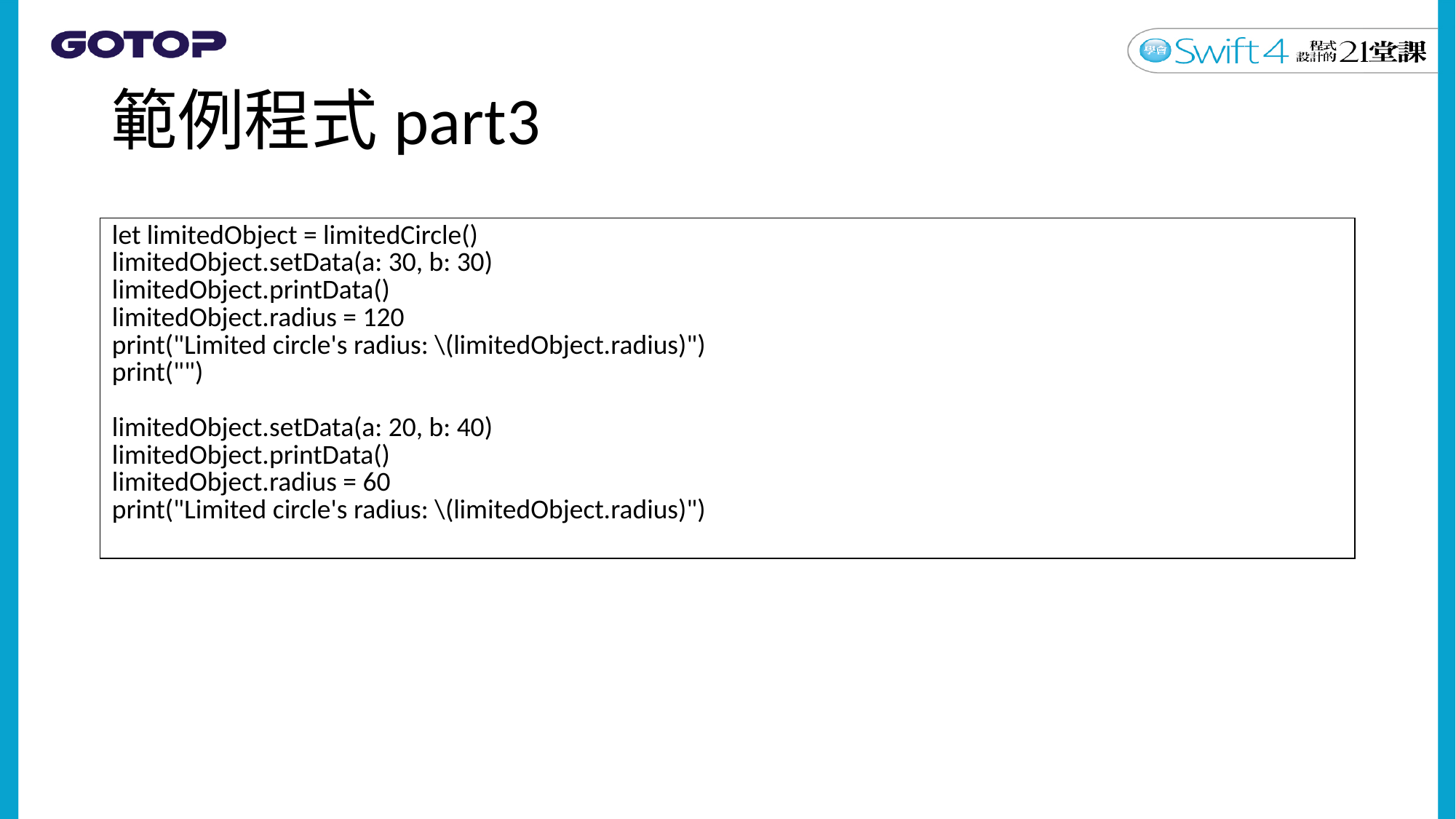

# 範例程式part3
| let limitedObject = limitedCircle() limitedObject.setData(a: 30, b: 30) limitedObject.printData() limitedObject.radius = 120 print("Limited circle's radius: \(limitedObject.radius)") print("") limitedObject.setData(a: 20, b: 40) limitedObject.printData() limitedObject.radius = 60 print("Limited circle's radius: \(limitedObject.radius)") |
| --- |